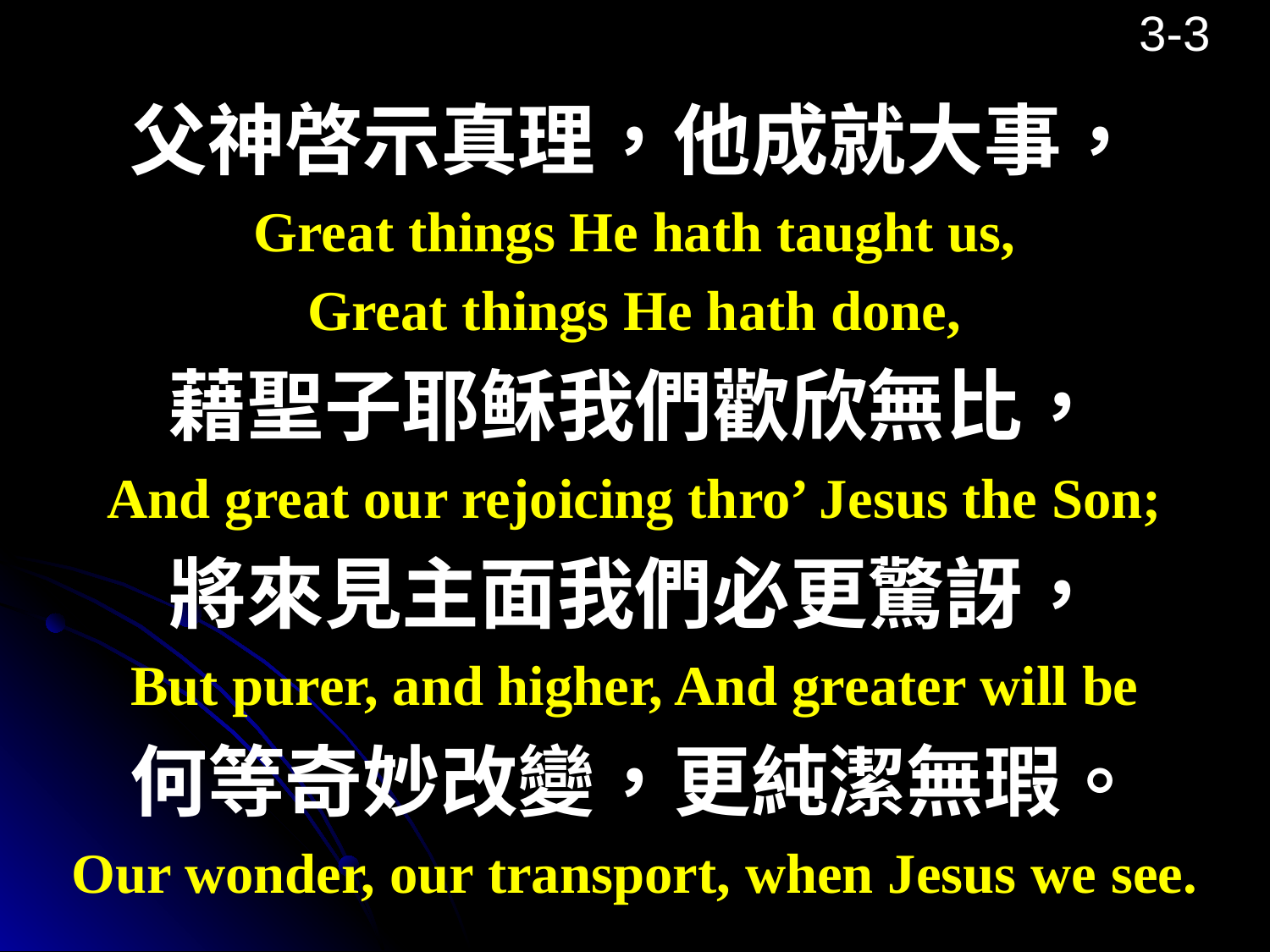

# 3-3
父神啓示真理，他成就大事，
Great things He hath taught us,
Great things He hath done,
藉聖子耶稣我們歡欣無比，
And great our rejoicing thro’ Jesus the Son;
將來見主面我們必更驚訝，
But purer, and higher, And greater will be
何等奇妙改變，更純潔無瑕。
Our wonder, our transport, when Jesus we see.